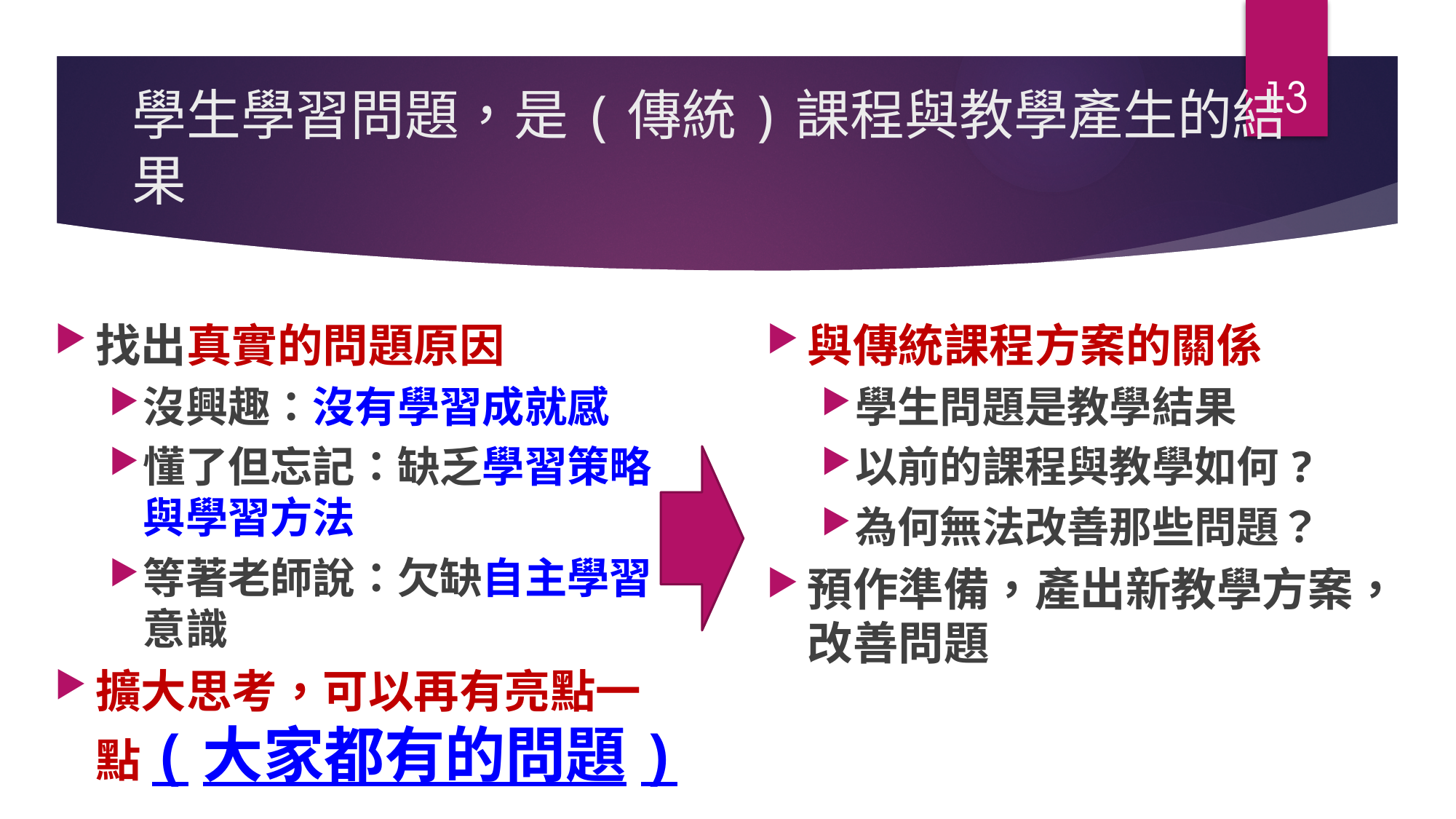

13
# 學生學習問題，是(傳統)課程與教學產生的結果
與傳統課程方案的關係
學生問題是教學結果
以前的課程與教學如何?
為何無法改善那些問題？
預作準備，產出新教學方案，改善問題

找出真實的問題原因
沒興趣：沒有學習成就感
懂了但忘記：缺乏學習策略與學習方法
等著老師說：欠缺自主學習意識
擴大思考，可以再有亮點一點(大家都有的問題)